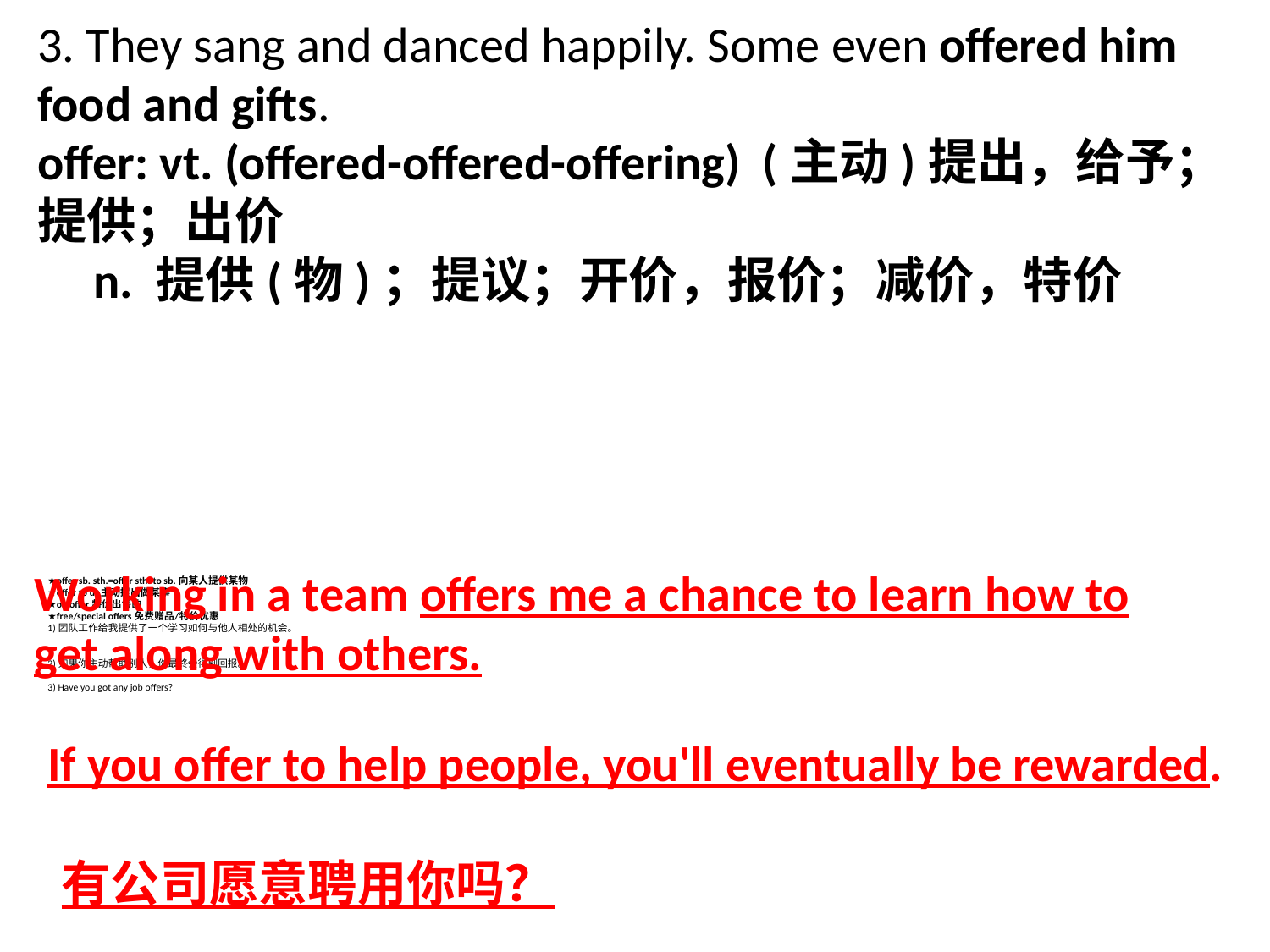

3. They sang and danced happily. Some even offered him food and gifts.
offer: vt. (offered-offered-offering)  (主动)提出，给予； 提供；出价
     n. 提供(物)；提议；开价，报价；减价，特价
Working in a team offers me a chance to learn how to get along with others.
# ★offer sb. sth.=offer sth. to sb. 向某人提供某物
★offer to do主动提出做某事
★on offer 特价出售的
★free/special offers 免费赠品/特价优惠
1) 团队工作给我提供了一个学习如何与他人相处的机会。
2) 如果你主动帮助别人，你最终会得到回报。
3) Have you got any job offers?

If you offer to help people, you'll eventually be rewarded.
有公司愿意聘用你吗？